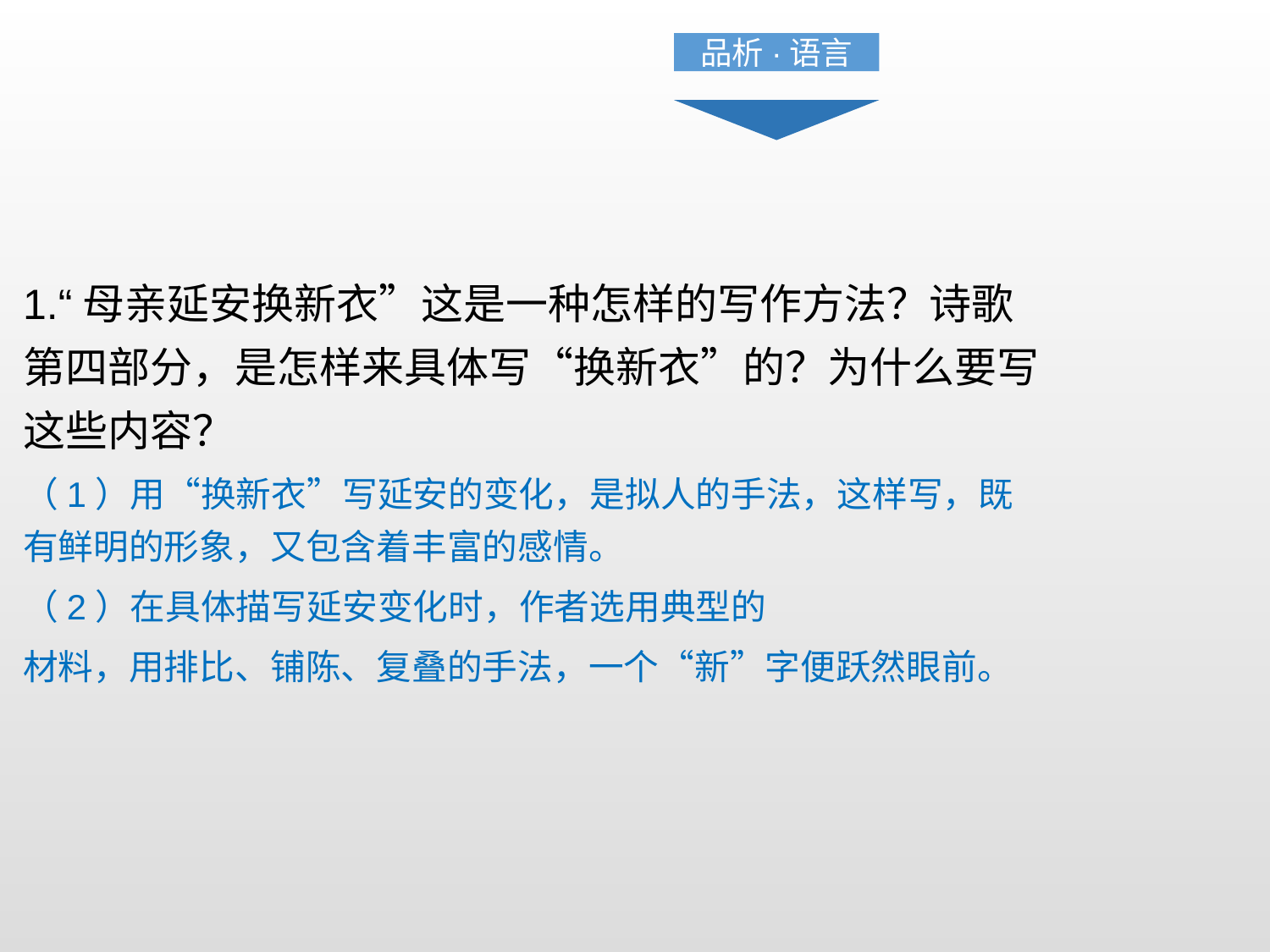

品析·语言

1.“母亲延安换新衣”这是一种怎样的写作方法？诗歌第四部分，是怎样来具体写“换新衣”的？为什么要写这些内容？
（1）用“换新衣”写延安的变化，是拟人的手法，这样写，既有鲜明的形象，又包含着丰富的感情。
（2）在具体描写延安变化时，作者选用典型的
材料，用排比、铺陈、复叠的手法，一个“新”字便跃然眼前。